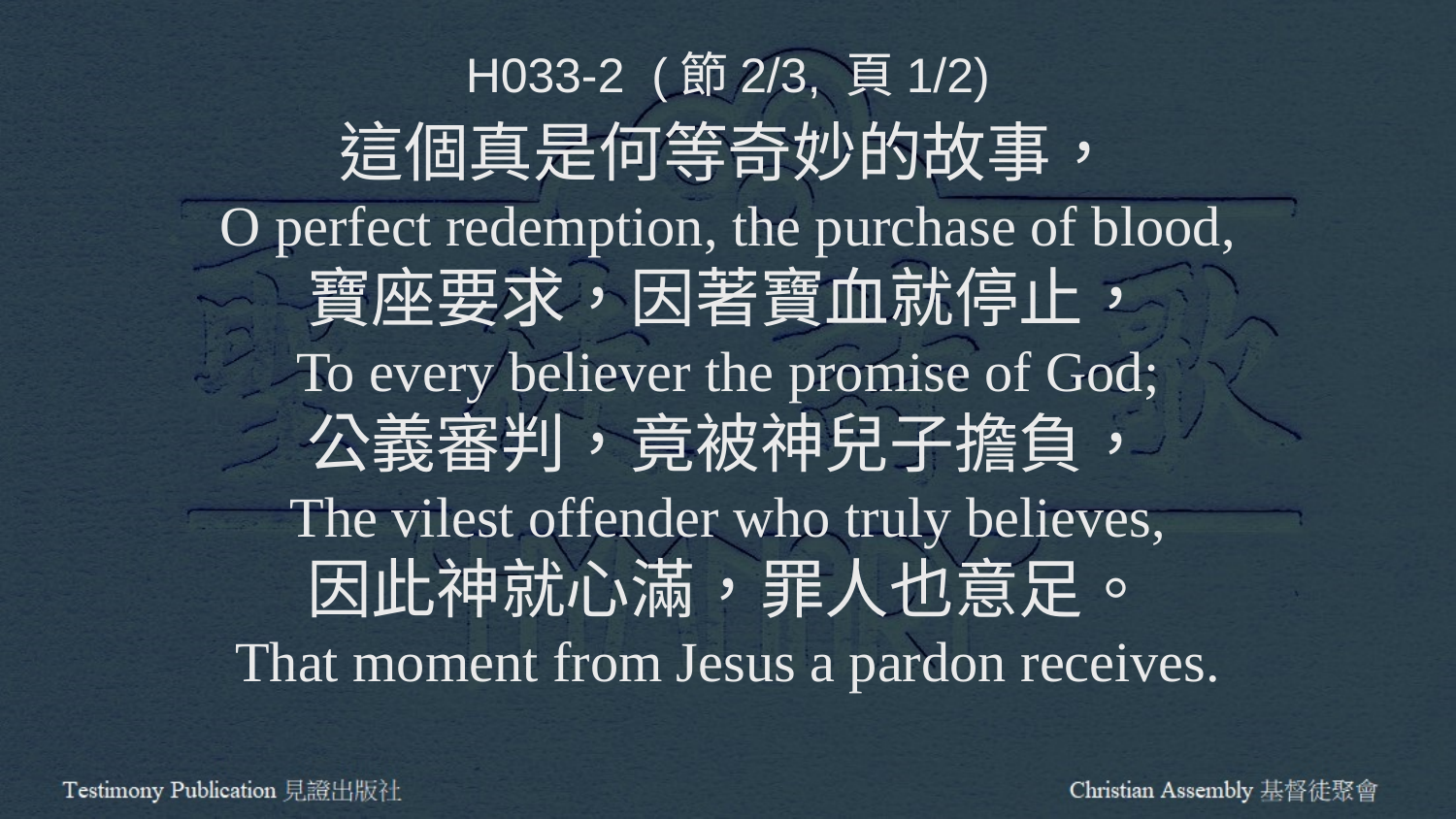

H033-2  (節2/3, 頁1/2)
這個真是何等奇妙的故事，
O perfect redemption, the purchase of blood,
寶座要求，因著寶血就停止，
To every believer the promise of God;
公義審判，竟被神兒子擔負，
The vilest offender who truly believes,
因此神就心滿，罪人也意足。
That moment from Jesus a pardon receives.